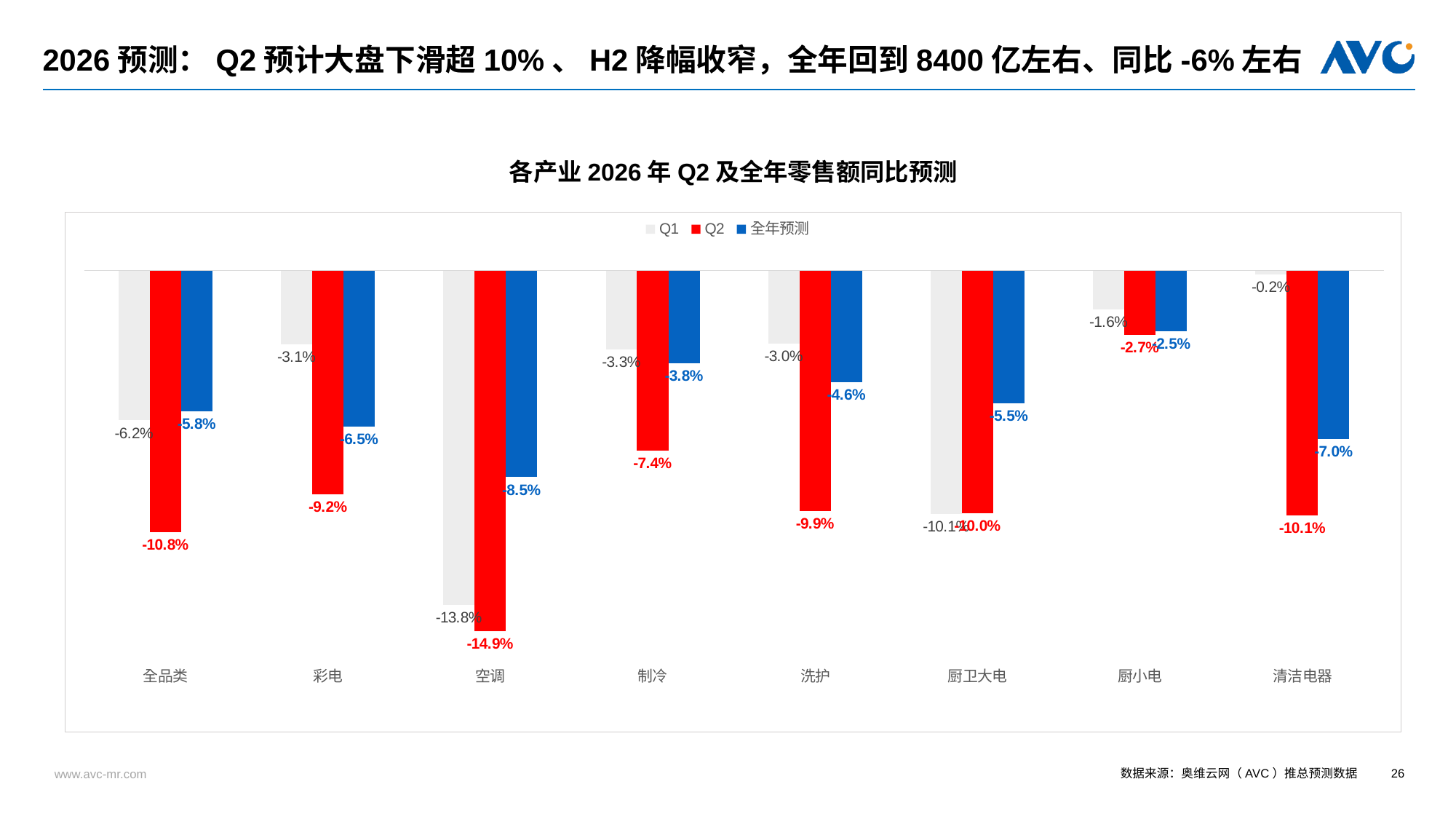

# 2026预测：Q2预计大盘下滑超10%、H2降幅收窄，全年回到8400亿左右、同比-6%左右
各产业2026年Q2及全年零售额同比预测

### Chart

| Category | Q1 | Q2 | 全年预测 |
|---|---|---|---|
| 全品类 | -0.061959996358961655 | -0.10818719794626275 | -0.058196278647973165 |
| 彩电 | -0.0305013665045611 | -0.0924370102382587 | -0.0646043833553048 |
| 空调 | -0.138177948329806 | -0.14900657459976 | -0.0854430010192713 |
| 制冷 | -0.0327305574302472 | -0.0744182562733678 | -0.0382913078748436 |
| 洗护 | -0.0302370270887601 | -0.0993455796556353 | -0.0460740599042504 |
| 厨卫大电 | -0.10060141132389211 | -0.10045848058061568 | -0.05489998332541257 |
| 厨小电 | -0.0160317118352203 | -0.026579345715019 | -0.0252133239015729 |
| 清洁电器 | -0.00162485908010268 | -0.101346642768304 | -0.0696346655026399 |
数据来源：奥维云网（AVC）推总预测数据